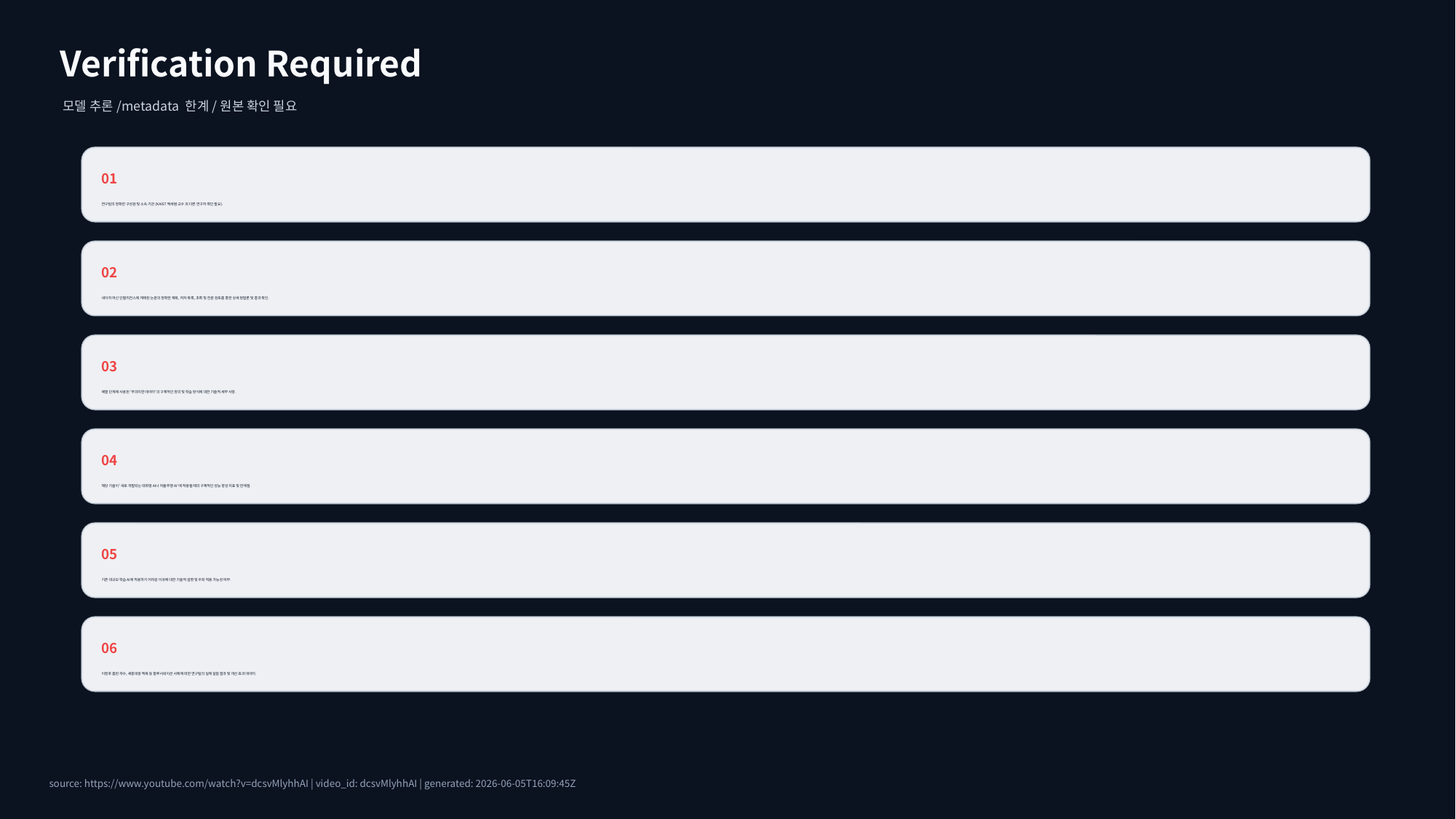

Verification Required
모델 추론/metadata 한계/원본 확인 필요

01
연구팀의 정확한 구성원 및 소속 기관 (KAIST 백세범 교수 외 다른 연구자 확인 필요).

02
네이처 머신 인텔리전스에 게재된 논문의 정확한 제목, 저자 목록, 초록 및 전문 검토를 통한 상세 방법론 및 결과 확인.

03
예열 단계에 사용된 '무의미한 데이터'의 구체적인 정의 및 학습 방식에 대한 기술적 세부 사항.

04
해당 기술이 '새로 개발되는 대화형 AI나 자율주행 AI'에 적용될 때의 구체적인 성능 향상 지표 및 한계점.

05
기존 대규모 학습 AI에 적용하기 어려운 이유에 대한 기술적 설명 및 우회 적용 가능성 여부.

06
이정후 홈런 개수, 세종대왕 맥북 등 할루시네이션 사례에 대한 연구팀의 실제 실험 결과 및 개선 효과 데이터.
source: https://www.youtube.com/watch?v=dcsvMlyhhAI | video_id: dcsvMlyhhAI | generated: 2026-06-05T16:09:45Z